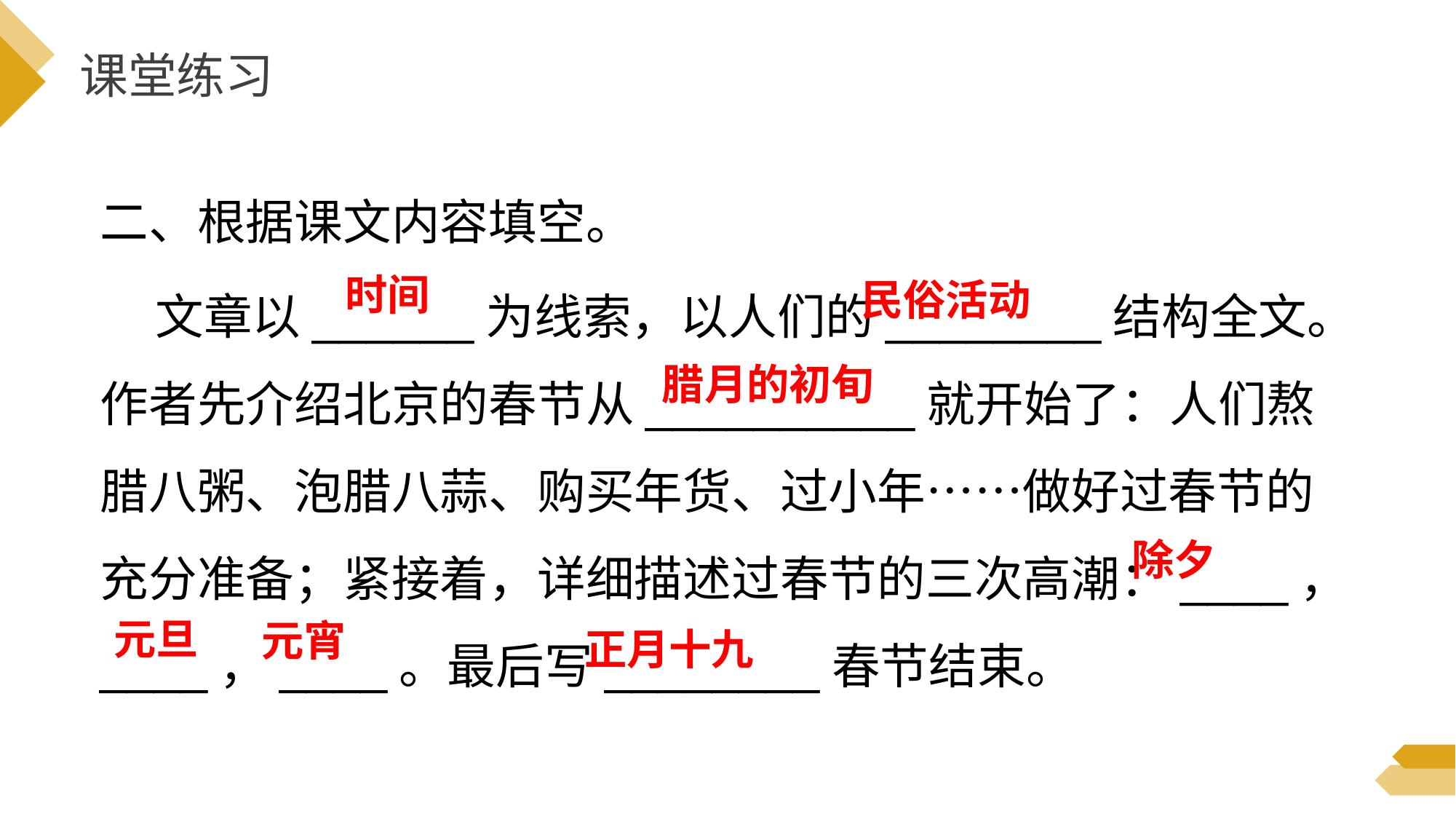

课堂练习
二、根据课文内容填空。
    文章以______为线索，以人们的________结构全文。作者先介绍北京的春节从__________就开始了：人们熬腊八粥、泡腊八蒜、购买年货、过小年……做好过春节的充分准备；紧接着，详细描述过春节的三次高潮：____，____，____。最后写________春节结束。
时间
民俗活动
腊月的初旬
除夕
元旦
元宵
正月十九